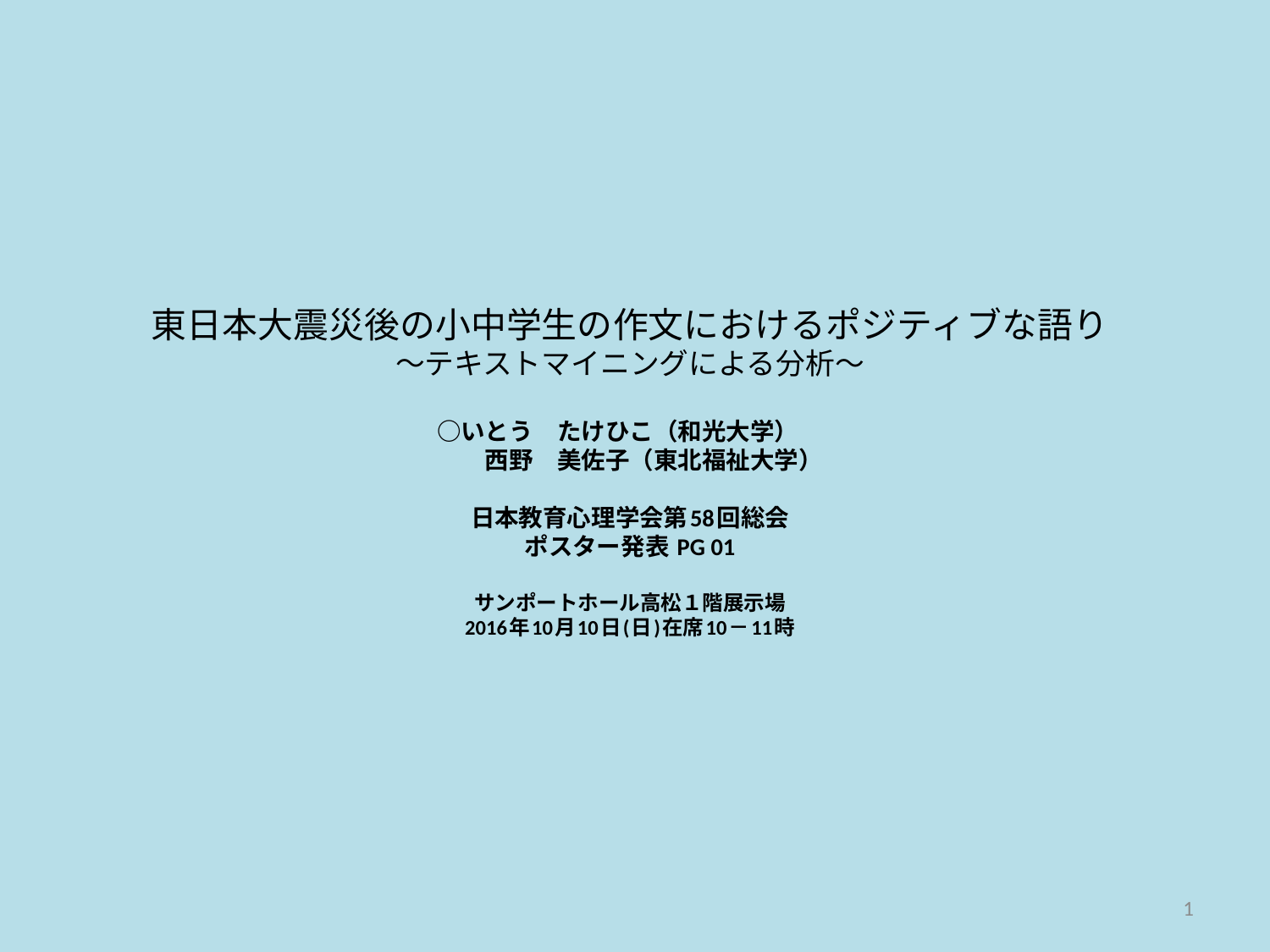

# 東日本大震災後の小中学生の作文におけるポジティブな語り ～テキストマイニングによる分析～ 　 ○いとう　たけひこ（和光大学）　 　　西野　美佐子（東北福祉大学） 日本教育心理学会第58回総会 ポスター発表 PG 01 サンポートホール高松１階展示場 2016年10月10日(日)在席10－11時
1